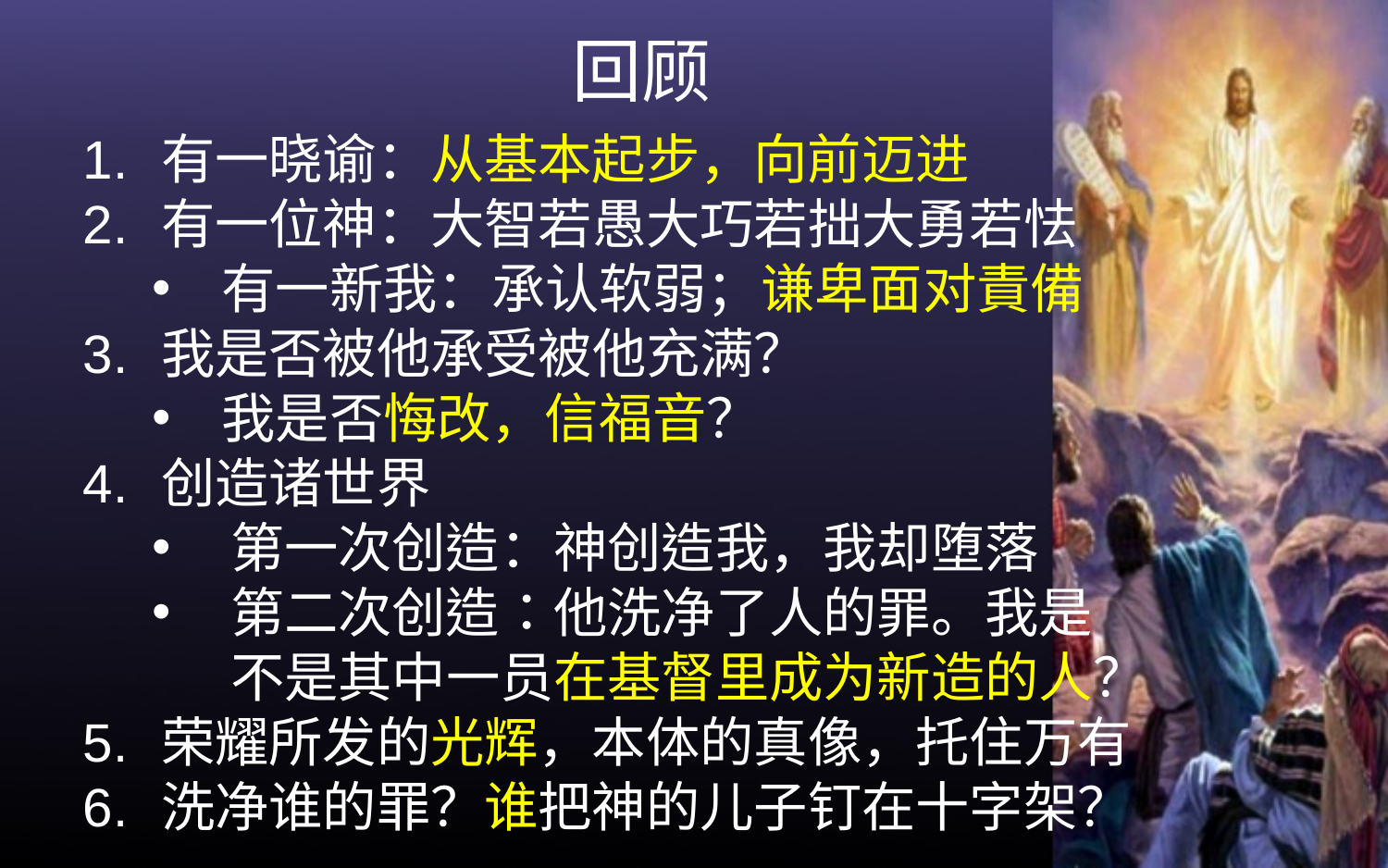

回顾
有一晓谕：从基本起步，向前迈进
有一位神：大智若愚大巧若拙大勇若怯
有一新我：承认软弱；谦卑面对責備
我是否被他承受被他充满？
我是否悔改，信福音？
创造诸世界
第一次创造：神创造我，我却堕落
第二次创造：他洗净了人的罪。我是不是其中一员在基督里成为新造的人？
荣耀所发的光辉，本体的真像，托住万有
洗净谁的罪？谁把神的儿子钉在十字架？